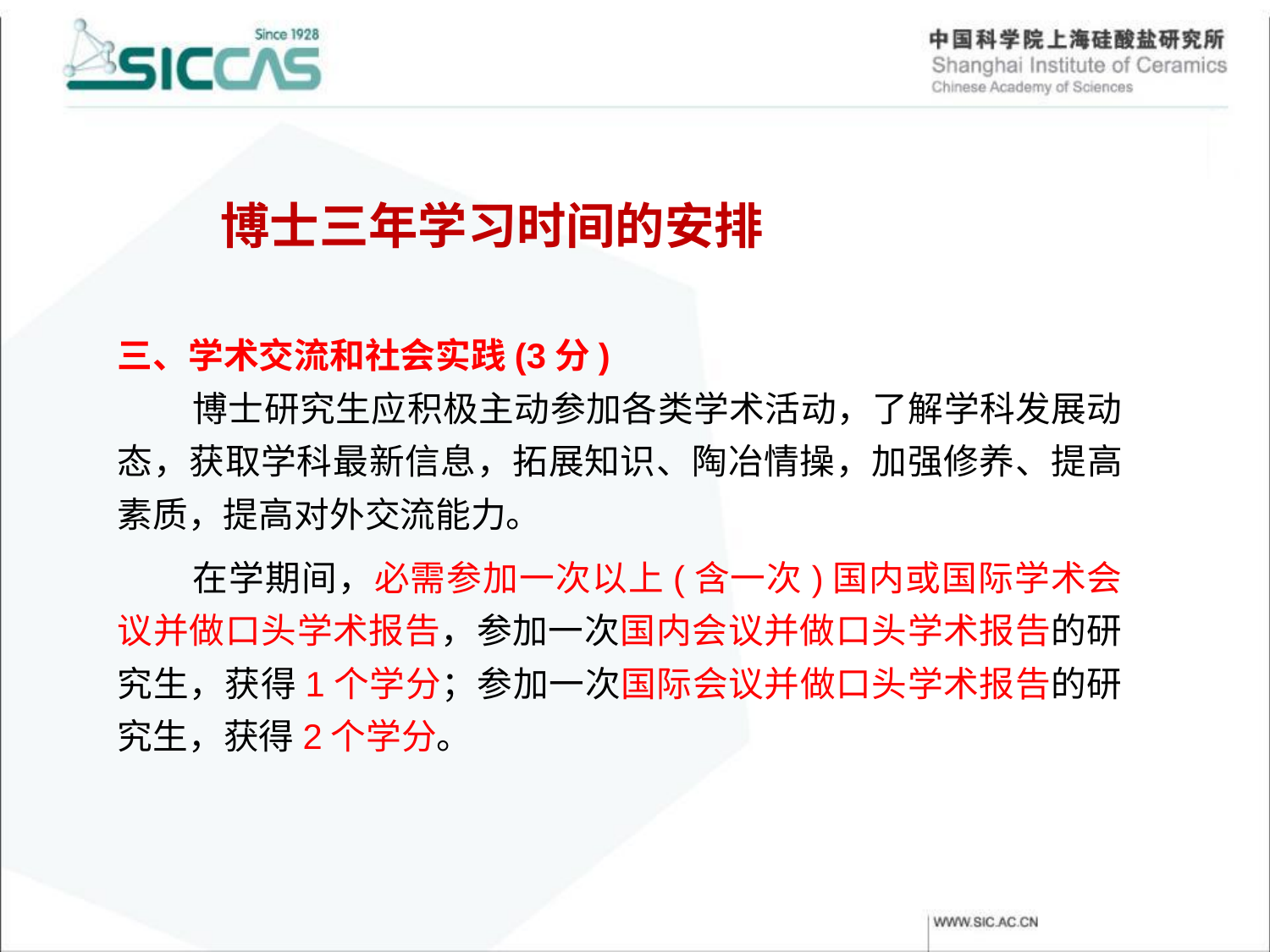

博士三年学习时间的安排
三、学术交流和社会实践(3分)
博士研究生应积极主动参加各类学术活动，了解学科发展动态，获取学科最新信息，拓展知识、陶冶情操，加强修养、提高素质，提高对外交流能力。
在学期间，必需参加一次以上(含一次)国内或国际学术会议并做口头学术报告，参加一次国内会议并做口头学术报告的研究生，获得1个学分；参加一次国际会议并做口头学术报告的研究生，获得2个学分。